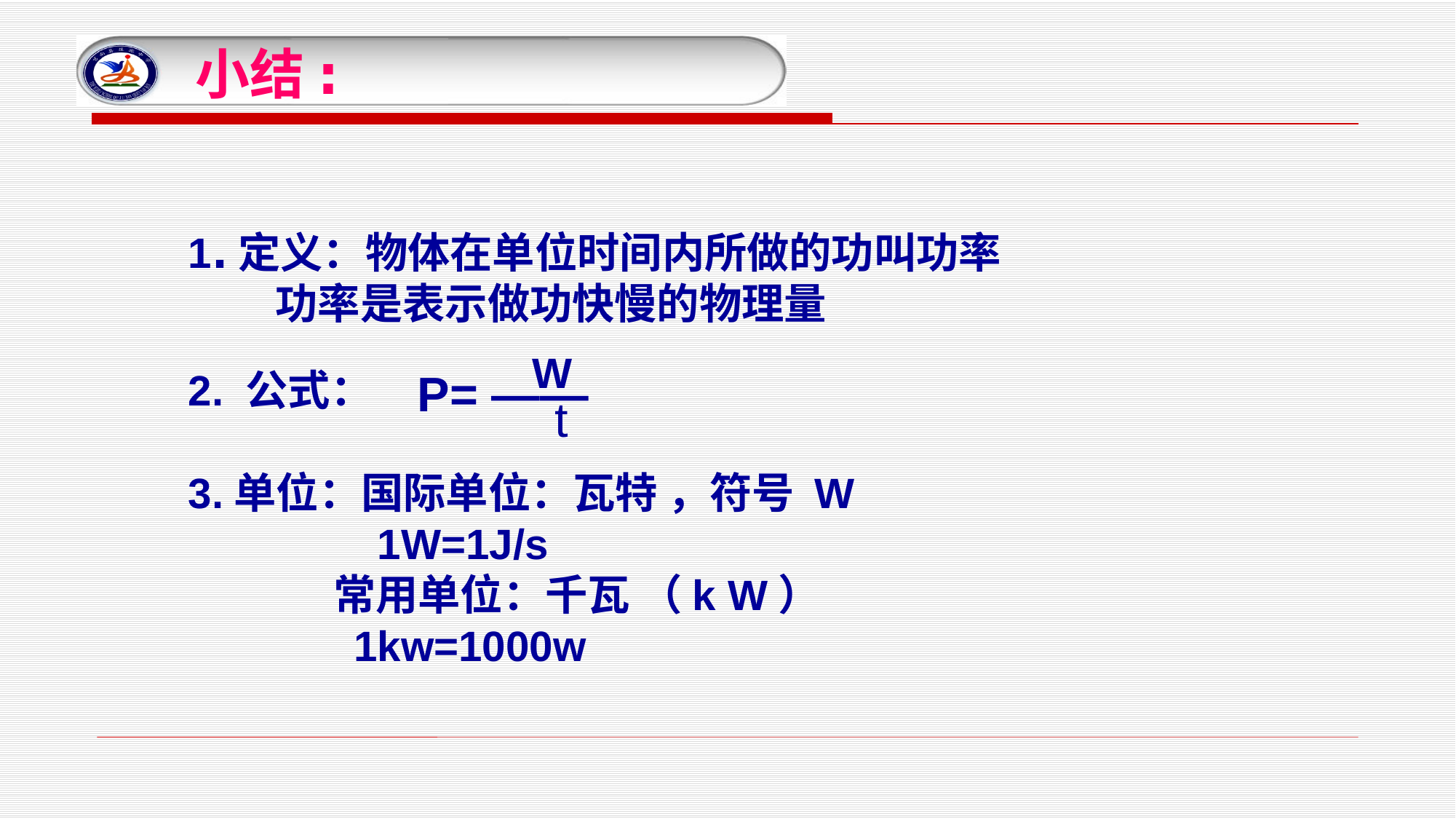

小结:
1.定义：物体在单位时间内所做的功叫功率
        功率是表示做功快慢的物理量

W
P= ——
t
2. 公式：
3.单位：国际单位：瓦特 ，符号 W
                1W=1J/s
              常用单位：千瓦 （k W）
              1kw=1000w